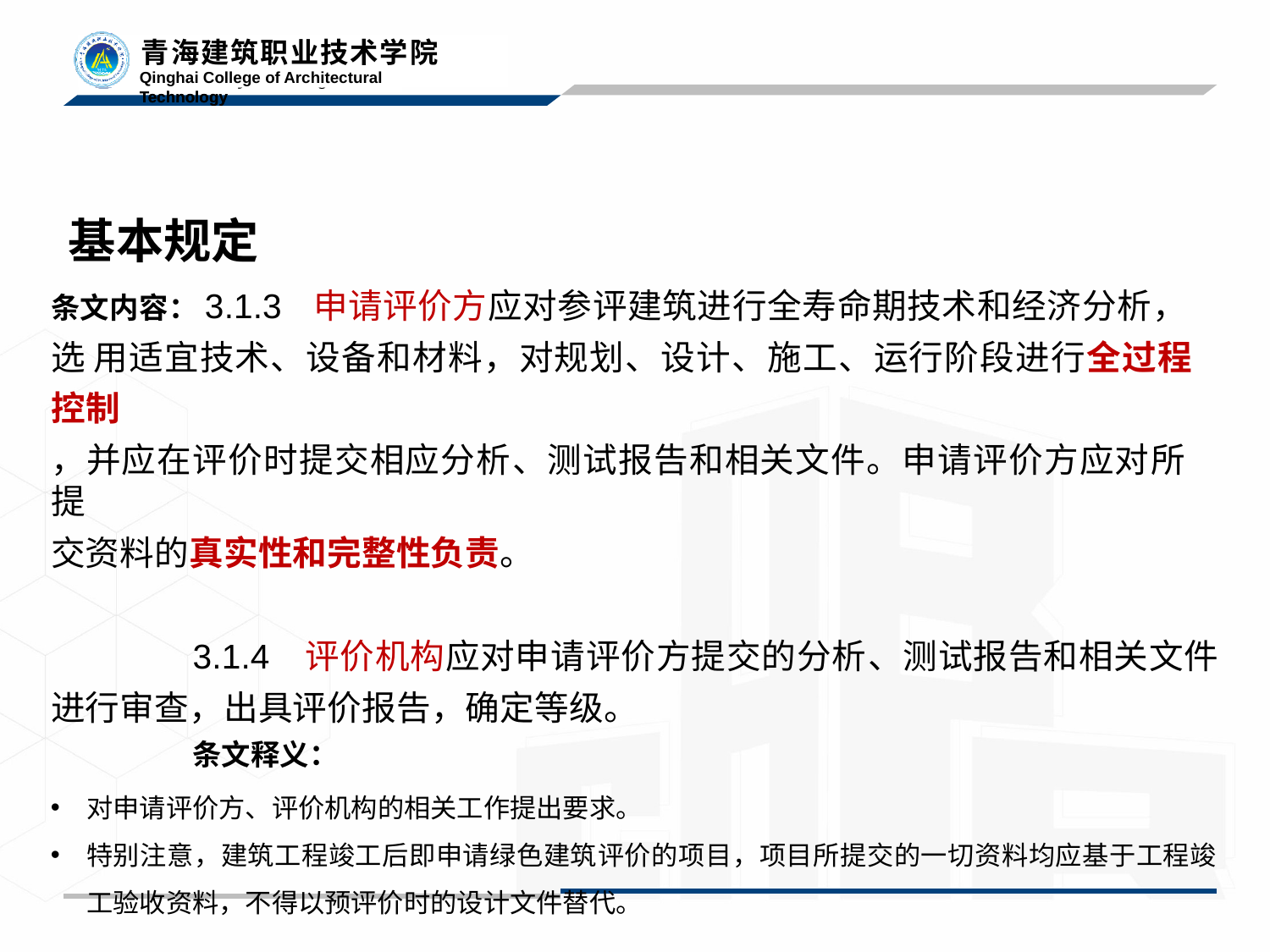

# 基本规定
条文内容：3.1.3	申请评价方应对参评建筑进行全寿命期技术和经济分析，选 用适宜技术、设备和材料，对规划、设计、施工、运行阶段进行全过程控制
，并应在评价时提交相应分析、测试报告和相关文件。申请评价方应对所提
交资料的真实性和完整性负责。

3.1.4	评价机构应对申请评价方提交的分析、测试报告和相关文件 进行审查，出具评价报告，确定等级。
条文释义：
对申请评价方、评价机构的相关工作提出要求。
特别注意，建筑工程竣工后即申请绿色建筑评价的项目，项目所提交的一切资料均应基于工程竣 工验收资料，不得以预评价时的设计文件替代。